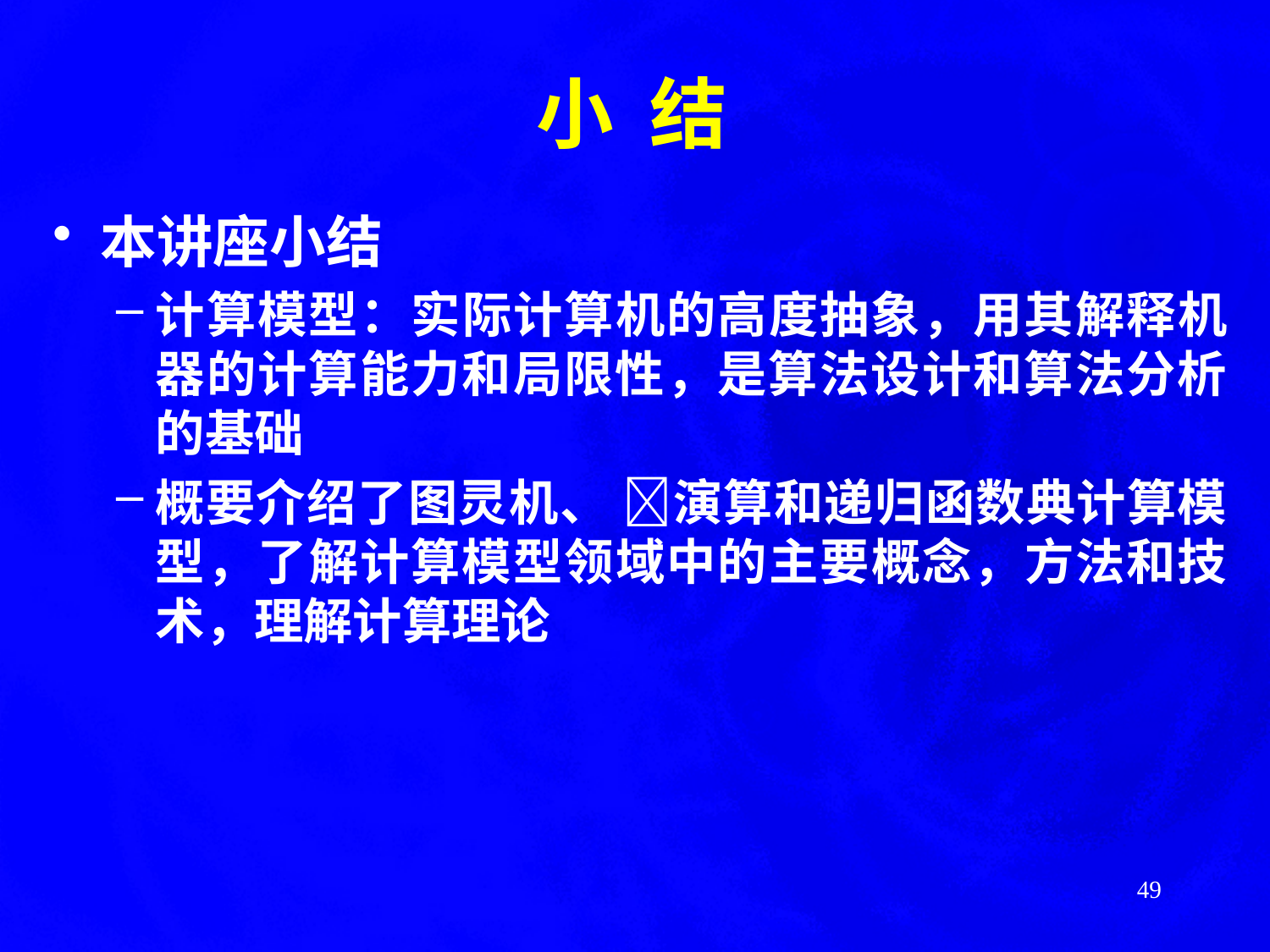

小  结
本讲座小结
计算模型：实际计算机的高度抽象，用其解释机器的计算能力和局限性，是算法设计和算法分析的基础
概要介绍了图灵机、 λ演算和递归函数典计算模型，了解计算模型领域中的主要概念，方法和技术，理解计算理论
49